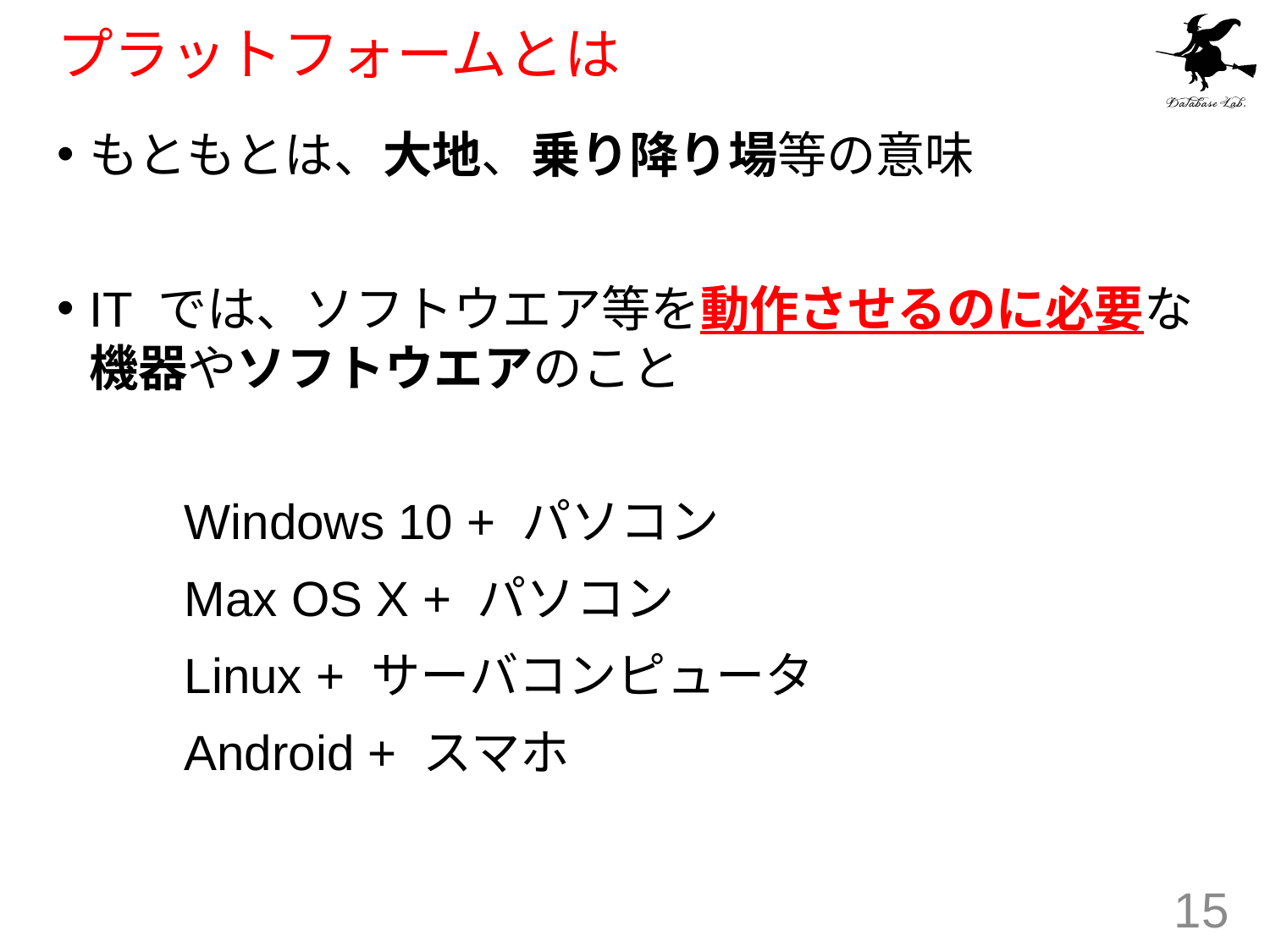

# プラットフォームとは
もともとは、大地、乗り降り場等の意味

IT では、ソフトウエア等を動作させるのに必要な機器やソフトウエアのこと

	Windows 10 + パソコン
	Max OS X + パソコン
	Linux + サーバコンピュータ
	Android + スマホ
15